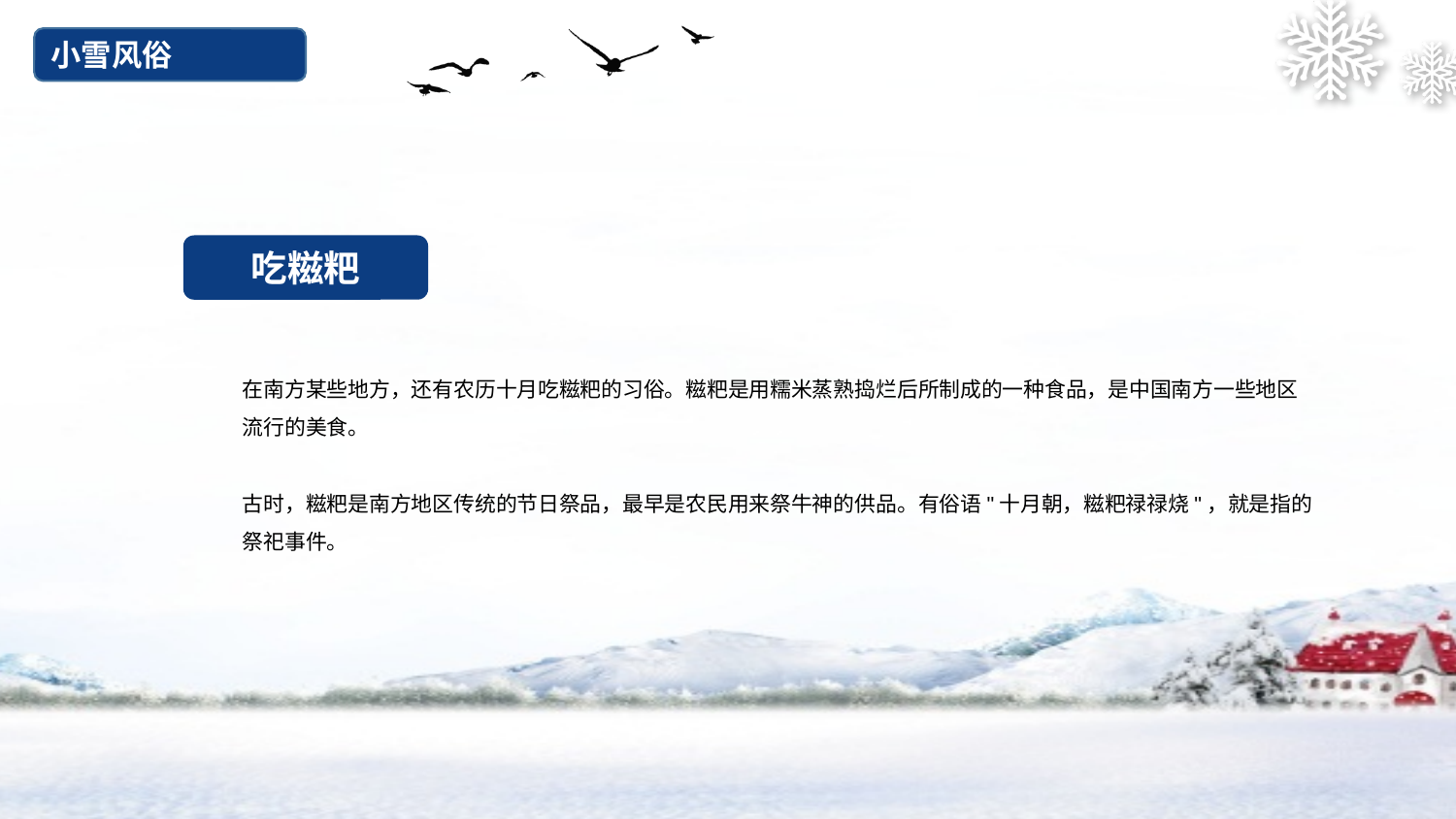

小雪风俗
吃糍粑
在南方某些地方，还有农历十月吃糍粑的习俗。糍粑是用糯米蒸熟捣烂后所制成的一种食品，是中国南方一些地区流行的美食。

古时，糍粑是南方地区传统的节日祭品，最早是农民用来祭牛神的供品。有俗语"十月朝，糍粑禄禄烧"，就是指的祭祀事件。